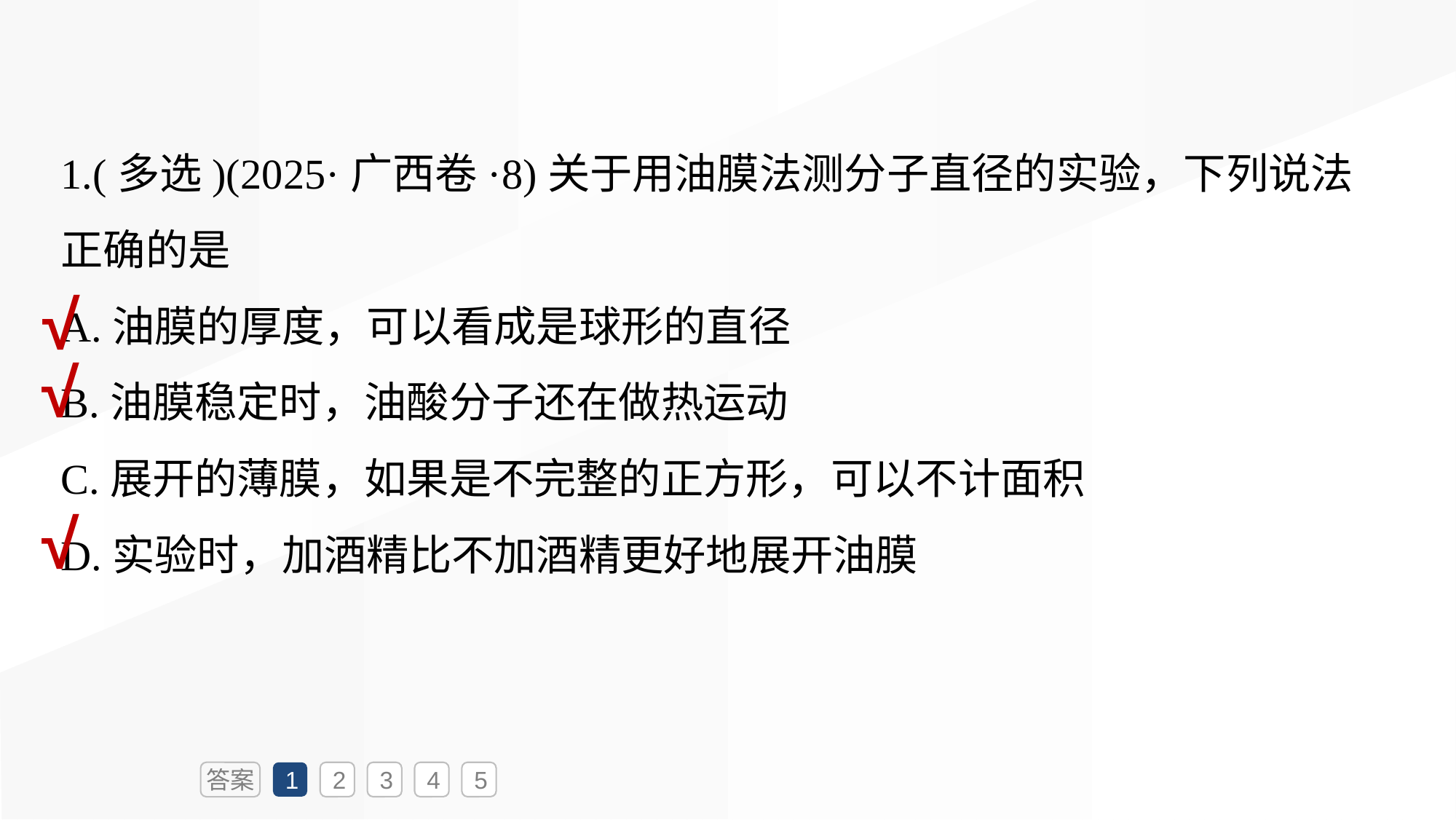

1.(多选)(2025·广西卷·8)关于用油膜法测分子直径的实验，下列说法正确的是
A.油膜的厚度，可以看成是球形的直径
B.油膜稳定时，油酸分子还在做热运动
C.展开的薄膜，如果是不完整的正方形，可以不计面积
D.实验时，加酒精比不加酒精更好地展开油膜
√
√
√
答案
1
2
3
4
5